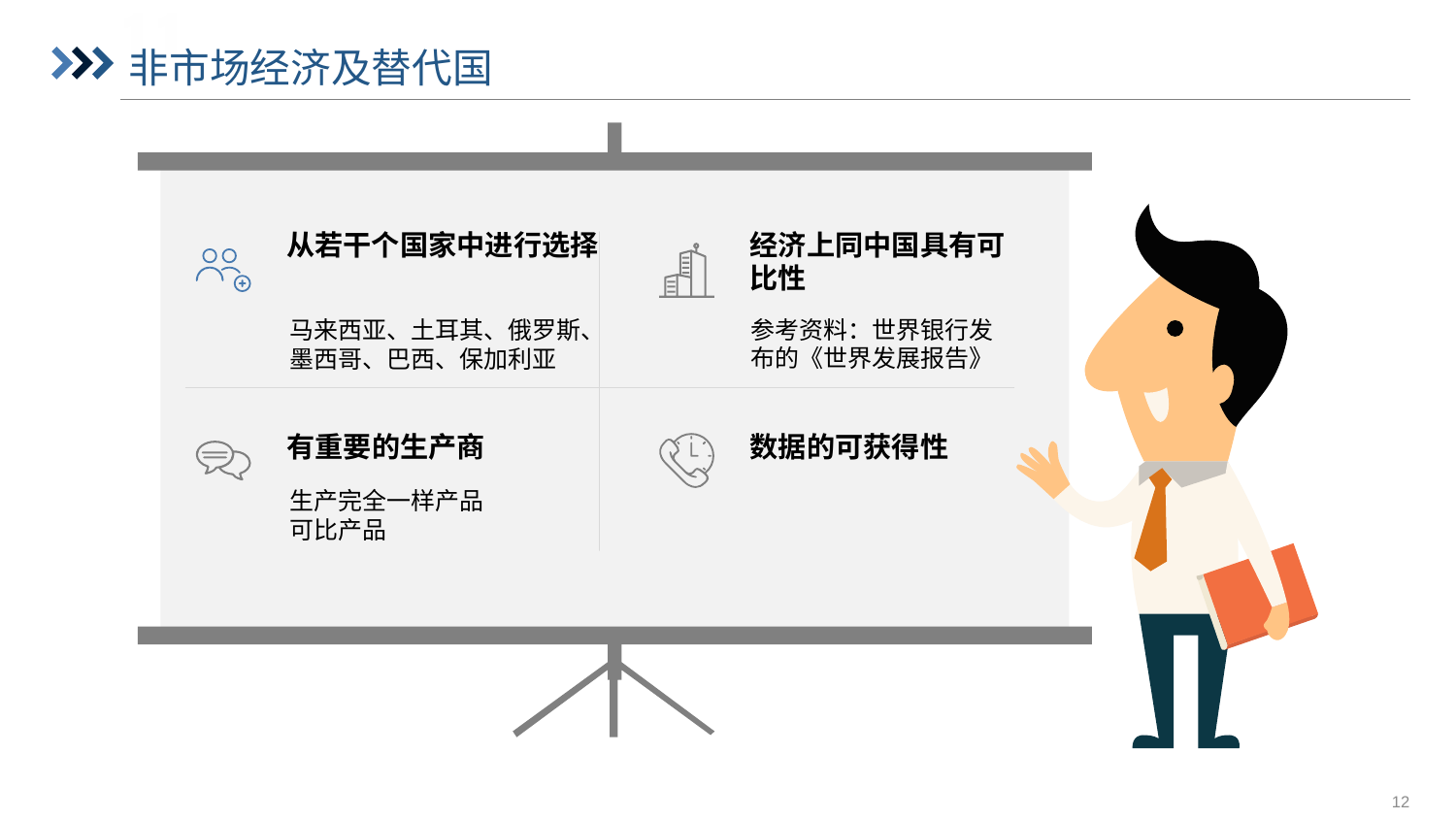

# 非市场经济及替代国

经济上同中国具有可比性

参考资料：世界银行发布的《世界发展报告》
从若干个国家中进行选择

马来西亚、土耳其、俄罗斯、墨西哥、巴西、保加利亚
有重要的生产商

生产完全一样产品
可比产品
数据的可获得性

12